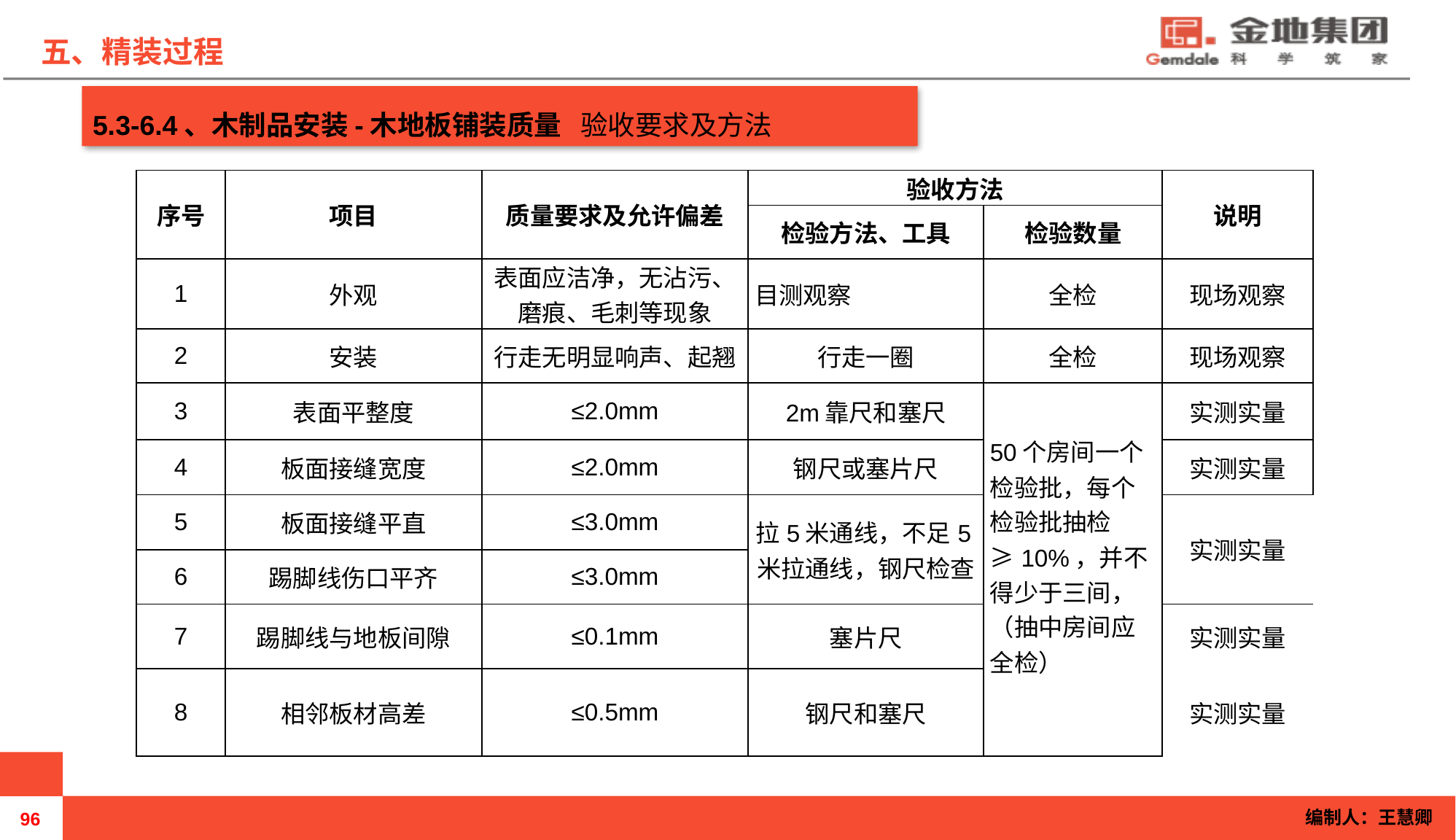

五、精装过程
5.3-6.4、木制品安装-木地板铺装质量   验收要求及方法
| 序号 | 项目 | 质量要求及允许偏差 | 验收方法 |  | 说明 |
| --- | --- | --- | --- | --- | --- |
|  |  |  | 检验方法、工具 | 检验数量 |  |
| 1 | 外观 | 表面应洁净，无沾污、磨痕、毛刺等现象 | 目测观察 | 全检 | 现场观察 |
| 2 | 安装 | 行走无明显响声、起翘 | 行走一圈 | 全检 | 现场观察 |
| 3 | 表面平整度 | ≤2.0mm | 2m靠尺和塞尺 | 50个房间一个检验批，每个检验批抽检≥10%，并不得少于三间，（抽中房间应全检） | 实测实量 |
| 4 | 板面接缝宽度 | ≤2.0mm | 钢尺或塞片尺 |  | 实测实量 |
| 5 | 板面接缝平直 | ≤3.0mm | 拉5米通线，不足5米拉通线，钢尺检查 |  | 实测实量 |
| 6 | 踢脚线伤口平齐 | ≤3.0mm |  |  |  |
| 7 | 踢脚线与地板间隙 | ≤0.1mm | 塞片尺 |  | 实测实量 |
|  |  |  |  |  | 实测实量 |
| 8 | 相邻板材高差 | ≤0.5mm | 钢尺和塞尺 |  |  |
编制人：王慧卿